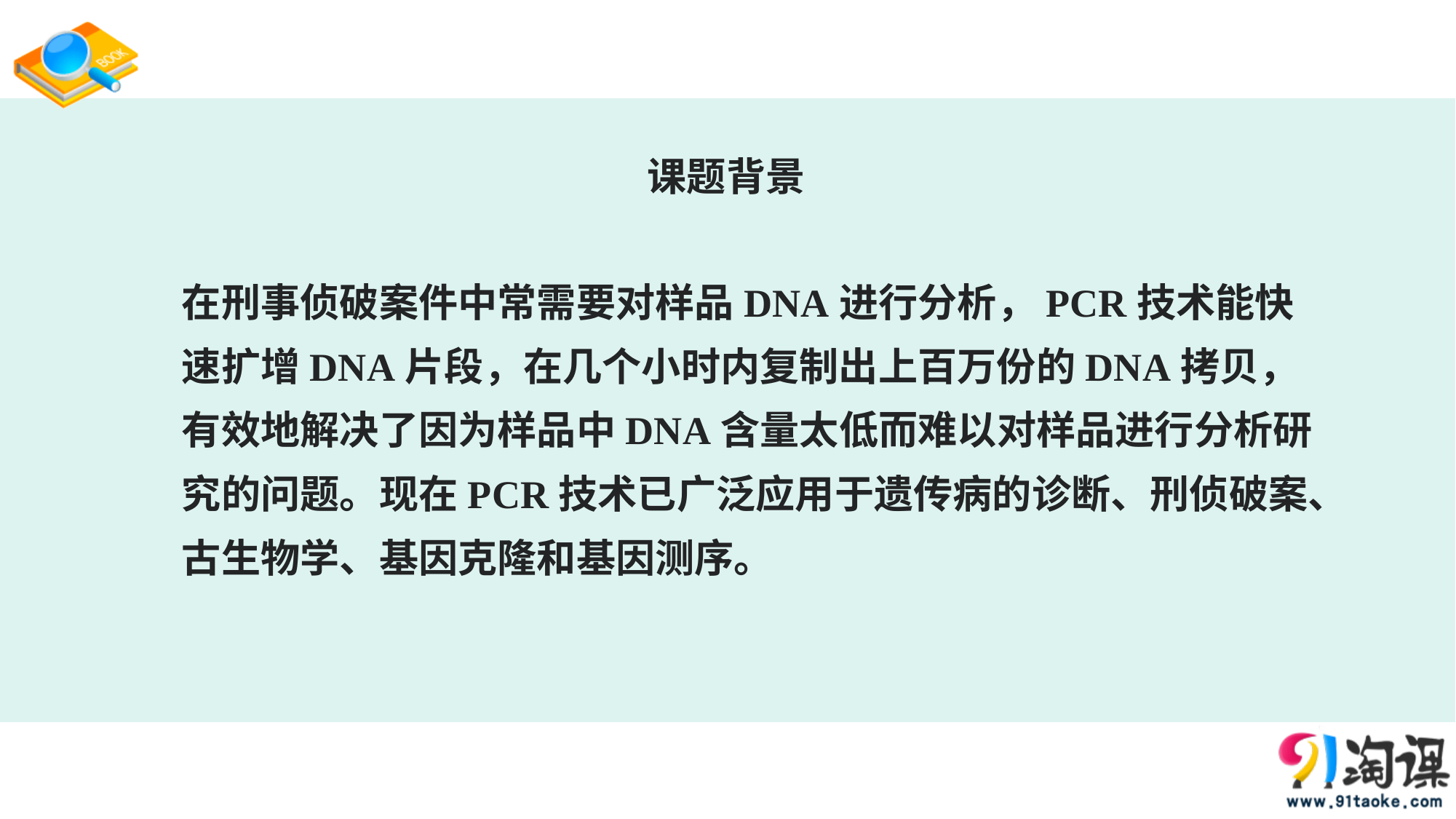

课题背景
在刑事侦破案件中常需要对样品DNA进行分析，PCR技术能快速扩增DNA片段，在几个小时内复制出上百万份的DNA拷贝，有效地解决了因为样品中DNA含量太低而难以对样品进行分析研究的问题。现在PCR技术已广泛应用于遗传病的诊断、刑侦破案、古生物学、基因克隆和基因测序。